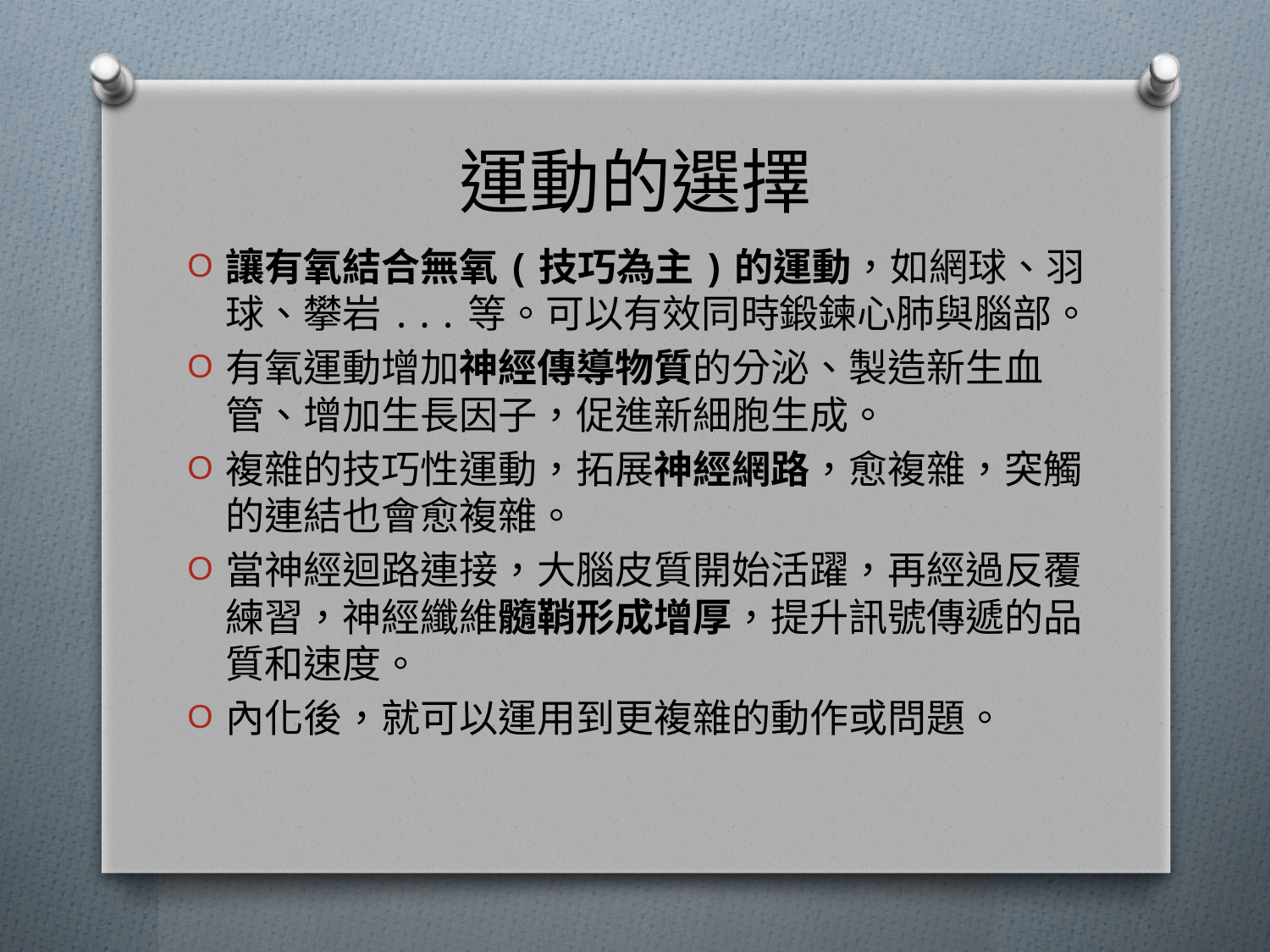

# 運動的選擇
讓有氧結合無氧(技巧為主)的運動，如網球、羽球、攀岩...等。可以有效同時鍛鍊心肺與腦部。
有氧運動增加神經傳導物質的分泌、製造新生血管、增加生長因子，促進新細胞生成。
複雜的技巧性運動，拓展神經網路，愈複雜，突觸的連結也會愈複雜。
當神經迴路連接，大腦皮質開始活躍，再經過反覆練習，神經纖維髓鞘形成增厚，提升訊號傳遞的品質和速度。
內化後，就可以運用到更複雜的動作或問題。